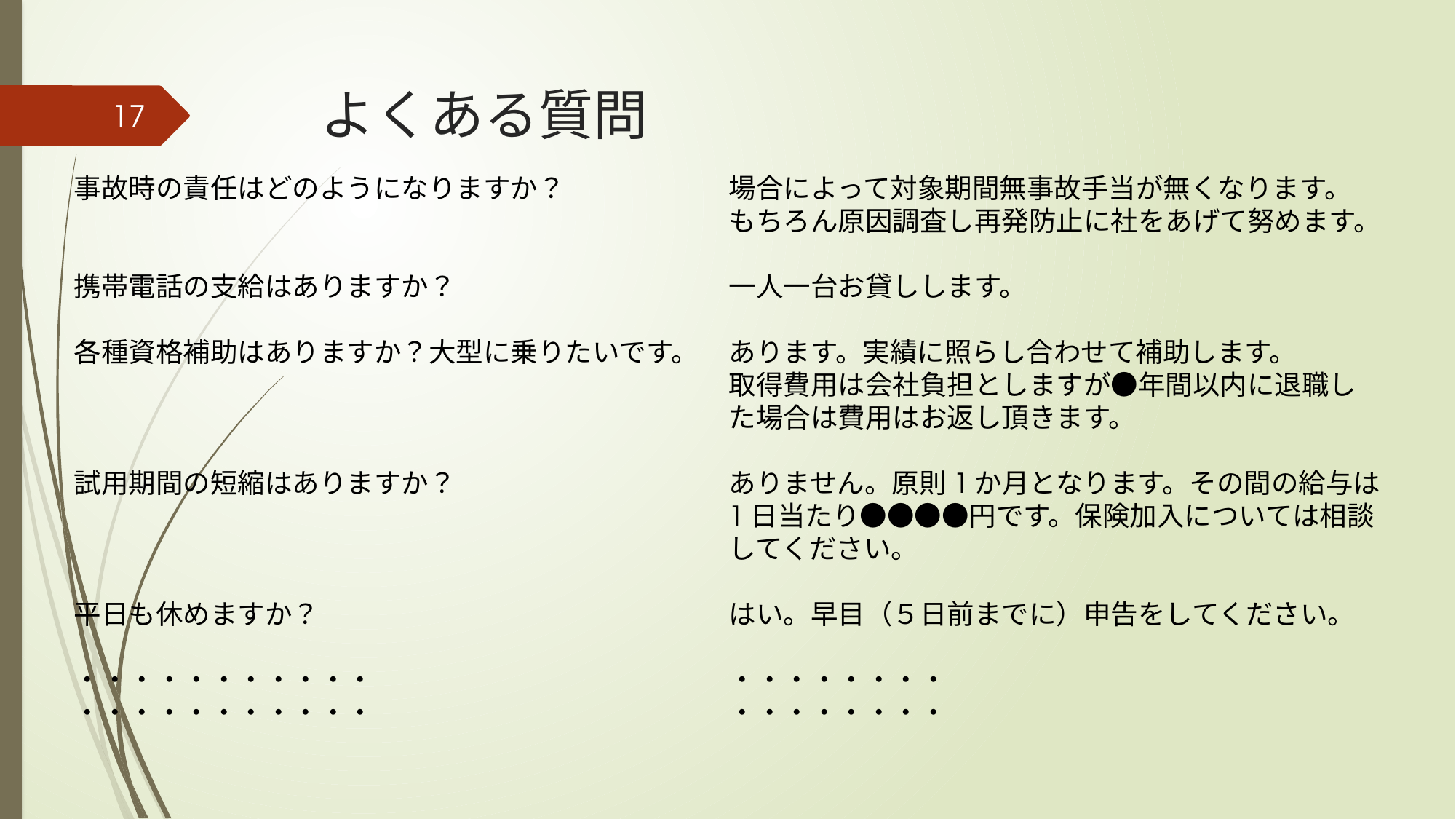

# よくある質問
17
事故時の責任はどのようになりますか？		場合によって対象期間無事故手当が無くなります。
						もちろん原因調査し再発防止に社をあげて努めます。

携帯電話の支給はありますか？			一人一台お貸しします。

各種資格補助はありますか？大型に乗りたいです。	あります。実績に照らし合わせて補助します。
						取得費用は会社負担としますが●年間以内に退職し						た場合は費用はお返し頂きます。

試用期間の短縮はありますか？			ありません。原則1か月となります。その間の給与は						1日当たり●●●●円です。保険加入については相談						してください。

平日も休めますか？				はい。早目（５日前までに）申告をしてください。
・・・・・・・・・・・				・・・・・・・・
・・・・・・・・・・・				・・・・・・・・